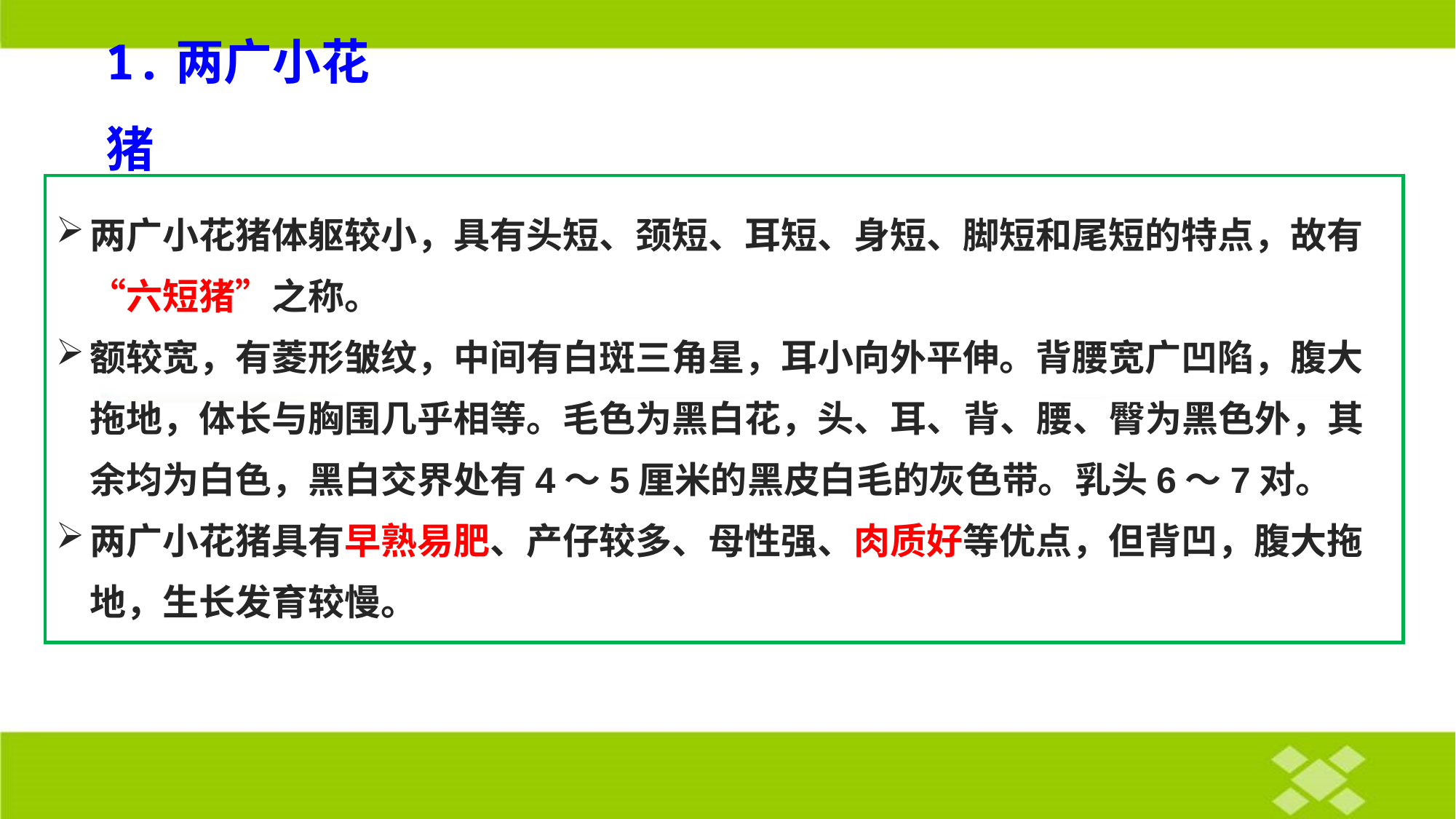

1.两广小花猪
两广小花猪体躯较小，具有头短、颈短、耳短、身短、脚短和尾短的特点，故有“六短猪”之称。
额较宽，有菱形皱纹，中间有白斑三角星，耳小向外平伸。背腰宽广凹陷，腹大拖地，体长与胸围几乎相等。毛色为黑白花，头、耳、背、腰、臀为黑色外，其余均为白色，黑白交界处有4～5厘米的黑皮白毛的灰色带。乳头6～7对。
两广小花猪具有早熟易肥、产仔较多、母性强、肉质好等优点，但背凹，腹大拖地，生长发育较慢。